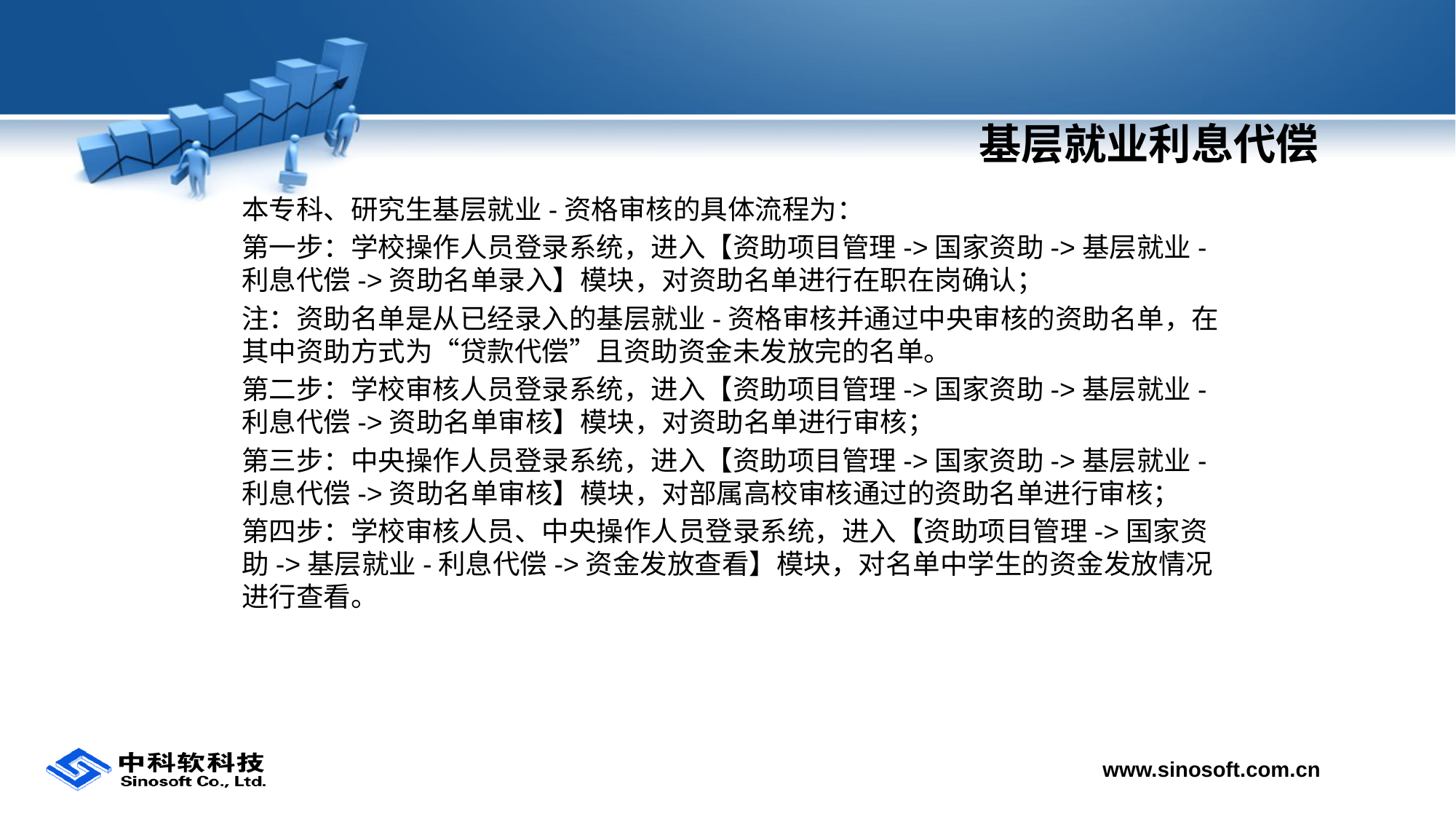

# 基层就业利息代偿
本专科、研究生基层就业-资格审核的具体流程为：
第一步：学校操作人员登录系统，进入【资助项目管理->国家资助->基层就业-利息代偿->资助名单录入】模块，对资助名单进行在职在岗确认；
注：资助名单是从已经录入的基层就业-资格审核并通过中央审核的资助名单，在其中资助方式为“贷款代偿”且资助资金未发放完的名单。
第二步：学校审核人员登录系统，进入【资助项目管理->国家资助->基层就业-利息代偿->资助名单审核】模块，对资助名单进行审核；
第三步：中央操作人员登录系统，进入【资助项目管理->国家资助->基层就业-利息代偿->资助名单审核】模块，对部属高校审核通过的资助名单进行审核；
第四步：学校审核人员、中央操作人员登录系统，进入【资助项目管理->国家资助->基层就业-利息代偿->资金发放查看】模块，对名单中学生的资金发放情况进行查看。